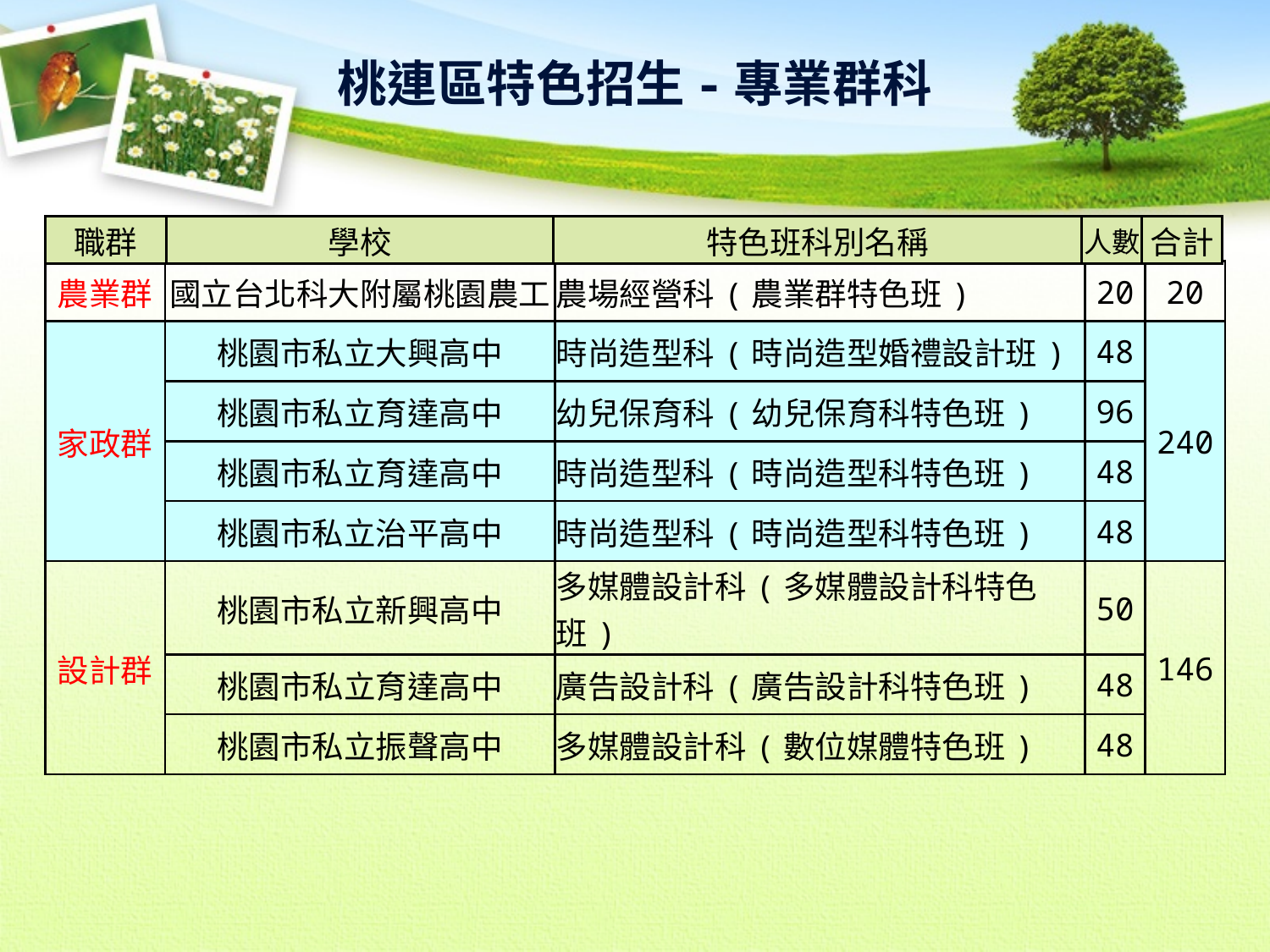

桃連區特色招生-專業群科
| 職群 | 學校 | 特色班科別名稱 | 人數 | 合計 |
| --- | --- | --- | --- | --- |
| 農業群 | 國立台北科大附屬桃園農工 | 農場經營科(農業群特色班) | 20 | 20 |
| --- | --- | --- | --- | --- |
| 家政群 | 桃園市私立大興高中 | 時尚造型科(時尚造型婚禮設計班) | 48 | 240 |
|  | 桃園市私立育達高中 | 幼兒保育科(幼兒保育科特色班) | 96 |  |
|  | 桃園市私立育達高中 | 時尚造型科(時尚造型科特色班) | 48 |  |
|  | 桃園市私立治平高中 | 時尚造型科(時尚造型科特色班) | 48 |  |
| 設計群 | 桃園市私立新興高中 | 多媒體設計科(多媒體設計科特色班) | 50 | 146 |
|  | 桃園市私立育達高中 | 廣告設計科(廣告設計科特色班) | 48 |  |
|  | 桃園市私立振聲高中 | 多媒體設計科(數位媒體特色班) | 48 |  |